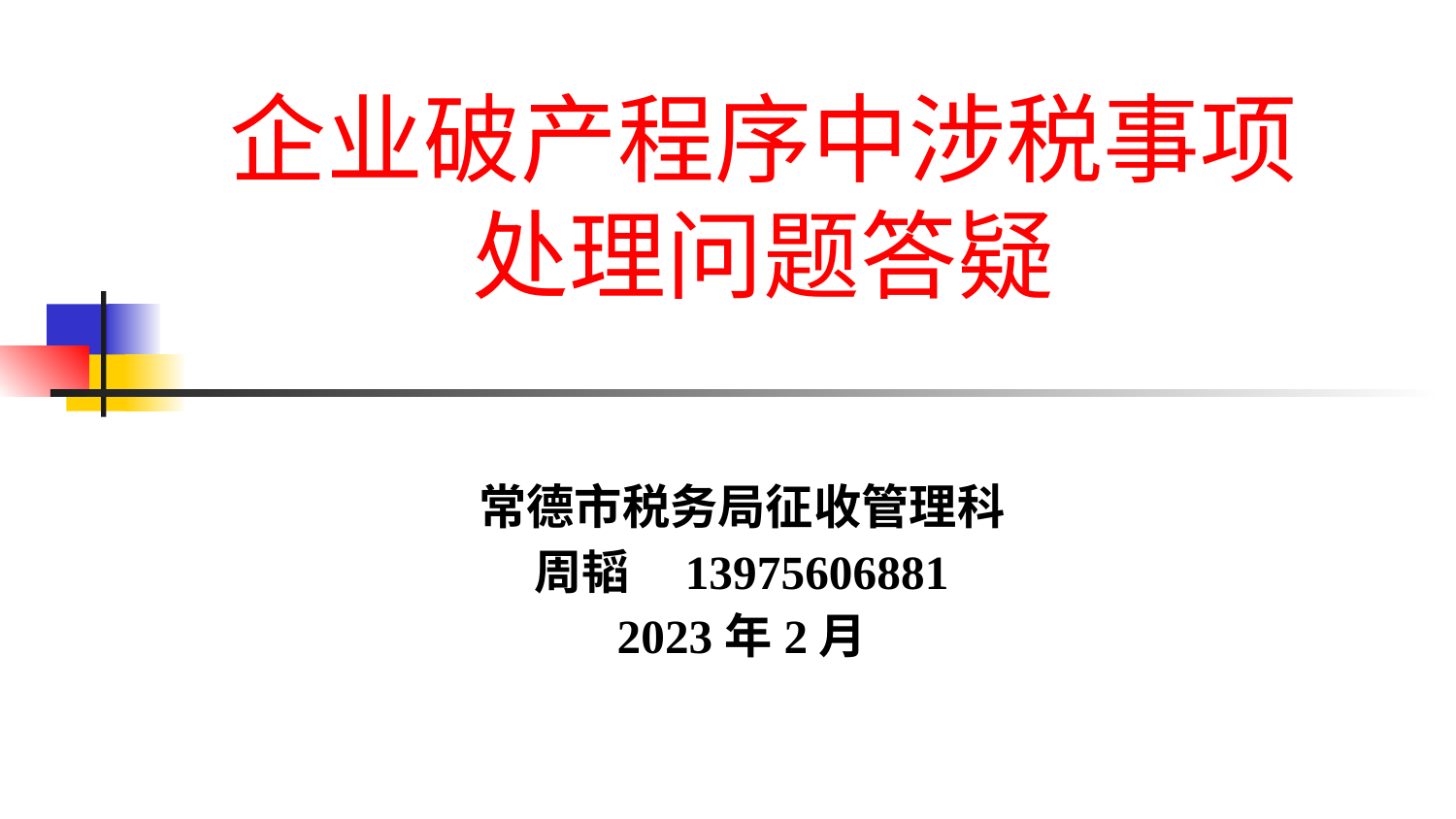

# 企业破产程序中涉税事项处理问题答疑
常德市税务局征收管理科
周韬    13975606881
2023年2月